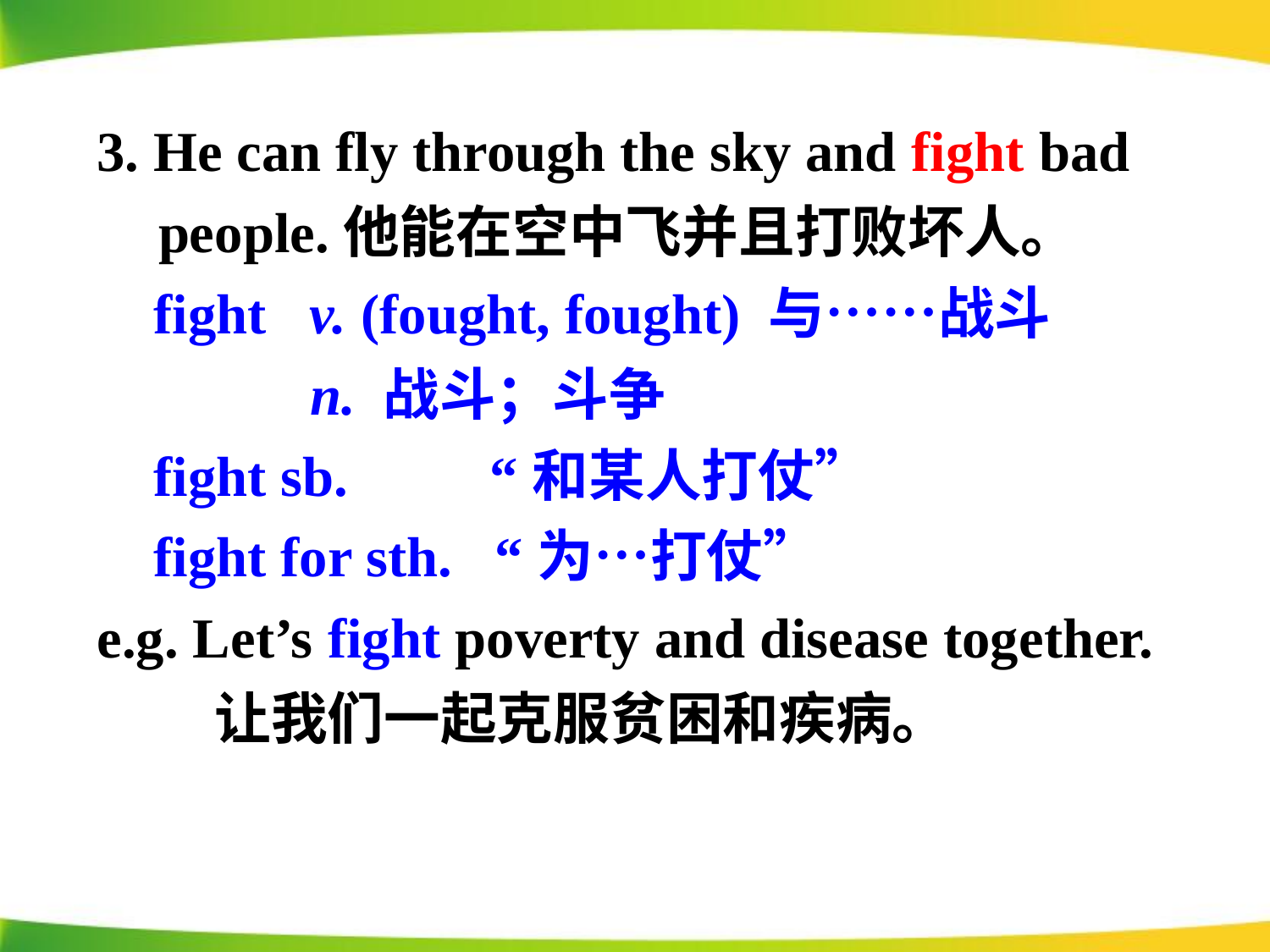

3. He can fly through the sky and fight bad people.他能在空中飞并且打败坏人。
    fight   v. (fought, fought) 与……战斗
               n. 战斗；斗争
    fight sb.          “和某人打仗”
    fight for sth.   “为…打仗”
e.g. Let’s fight poverty and disease together.
   让我们一起克服贫困和疾病。